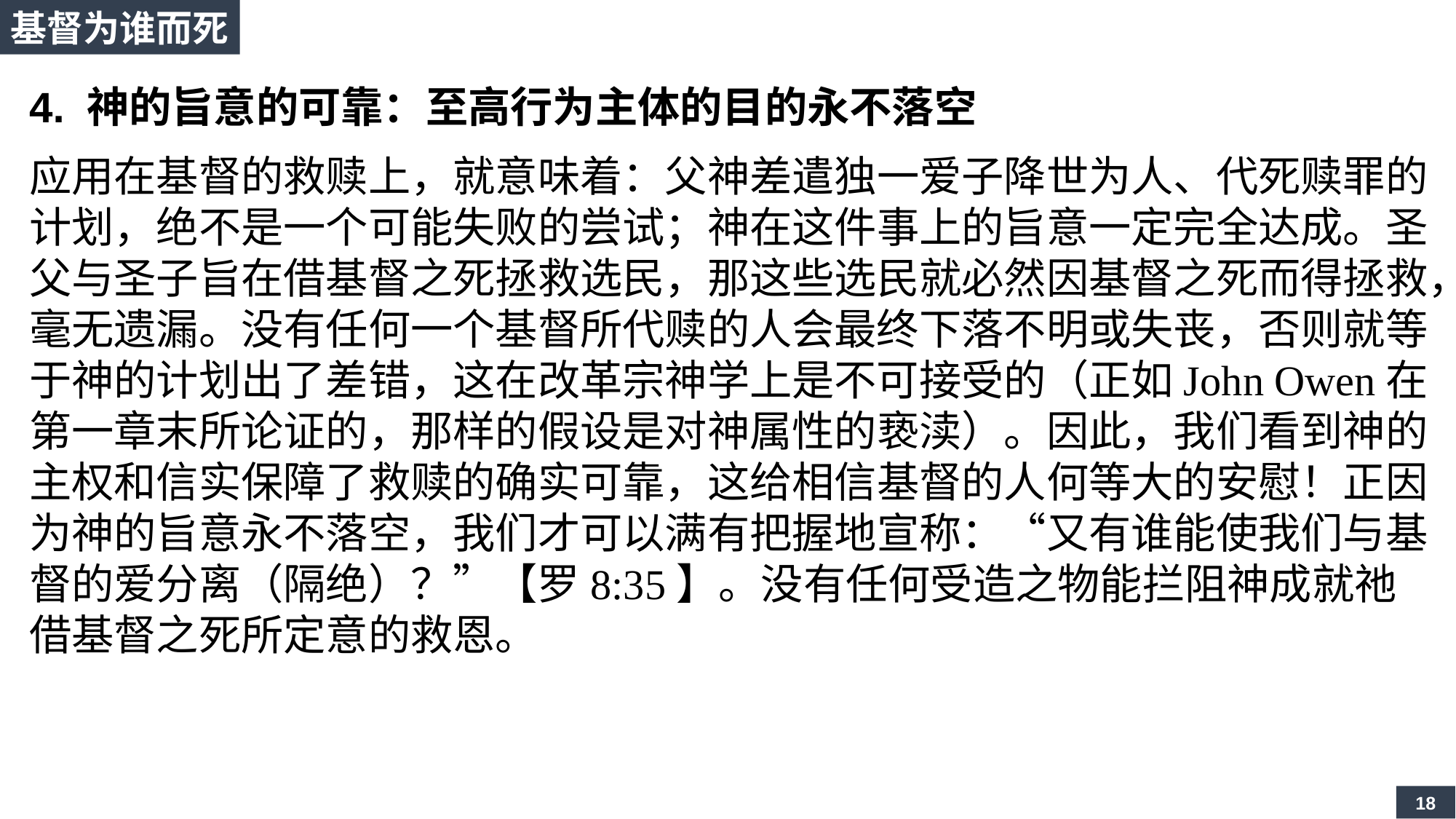

基督为谁而死
4. 神的旨意的可靠：至高行为主体的目的永不落空
应用在基督的救赎上，就意味着：父神差遣独一爱子降世为人、代死赎罪的计划，绝不是一个可能失败的尝试；神在这件事上的旨意一定完全达成。圣父与圣子旨在借基督之死拯救选民，那这些选民就必然因基督之死而得拯救，毫无遗漏。没有任何一个基督所代赎的人会最终下落不明或失丧，否则就等于神的计划出了差错，这在改革宗神学上是不可接受的（正如John Owen在第一章末所论证的，那样的假设是对神属性的亵渎）。因此，我们看到神的主权和信实保障了救赎的确实可靠，这给相信基督的人何等大的安慰！正因为神的旨意永不落空，我们才可以满有把握地宣称：“又有谁能使我们与基督的爱分离（隔绝）？”【罗8:35】。没有任何受造之物能拦阻神成就祂借基督之死所定意的救恩。
18